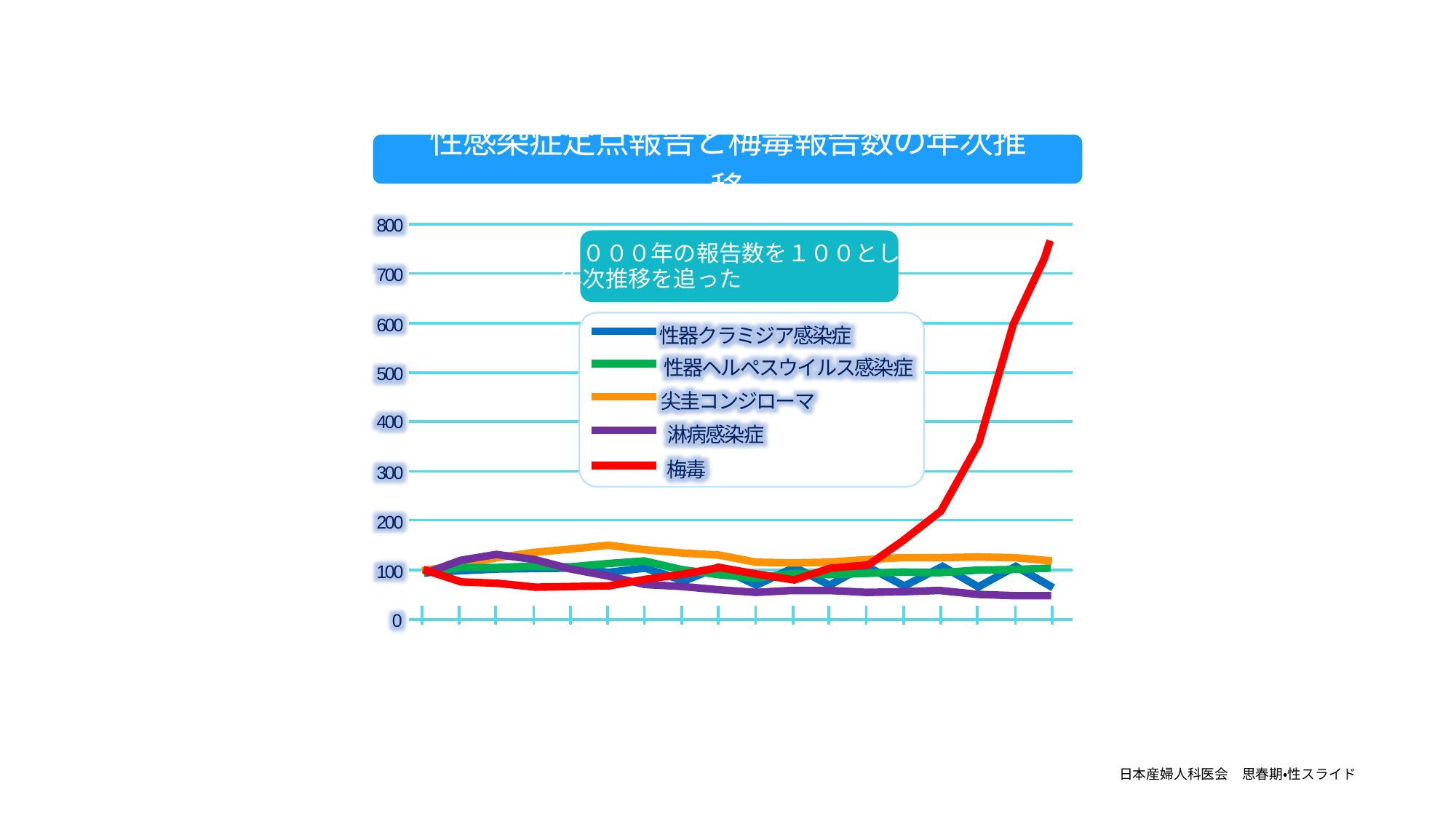

性感染症定点報告と梅毒報告数の年次推移

800
700
600
500
400
300
200
100
0

２０００年の報告数を１００として
年次推移を追った
性器クラミジア感染症

性器ヘルペスウイルス感染症

尖圭コンジローマ

淋病感染症

梅毒

2000
2001
2002
2003
2004
2005
2006
2007
2008
2009
2010
2011
2012
2013
2014
2015
2016
2017
年
厚生労働省報告 2000年～2017年
日本産婦人科医会　思春期・性スライド